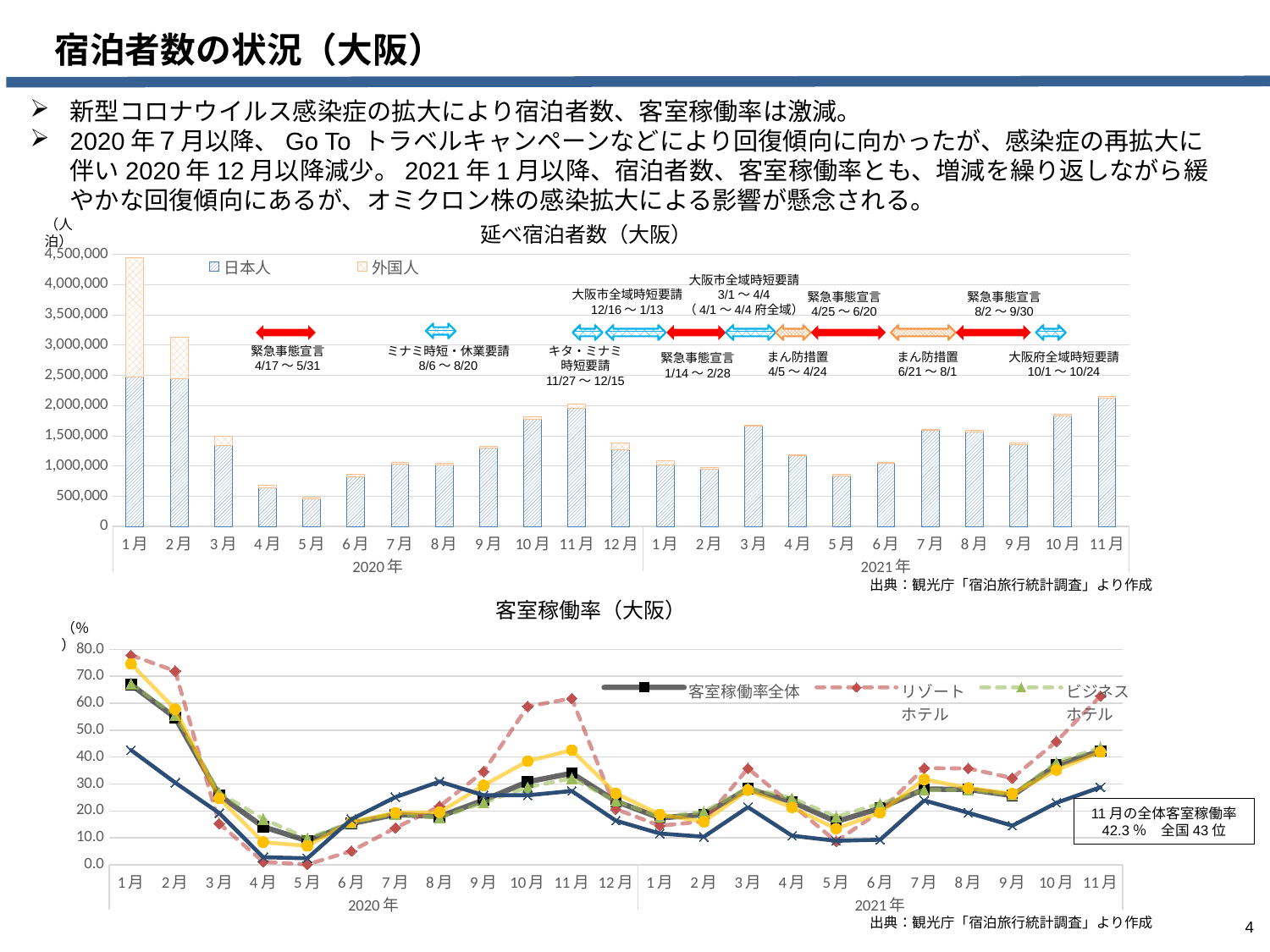

宿泊者数の状況（大阪）
新型コロナウイルス感染症の拡大により宿泊者数、客室稼働率は激減。
2020年７月以降、Go To トラベルキャンペーンなどにより回復傾向に向かったが、感染症の再拡大に伴い2020年12月以降減少。2021年1月以降、宿泊者数、客室稼働率とも、増減を繰り返しながら緩やかな回復傾向にあるが、オミクロン株の感染拡大による影響が懸念される。
（人泊）
延べ宿泊者数（大阪）

### Chart

| Category | 日本人 | 外国人 |
|---|---|---|
| 1月 | 2476650.0 | 1966700.0 |
| 2月 | 2445750.0 | 685300.0 |
| 3月 | 1334720.0 | 159200.0 |
| 4月 | 629950.0 | 42200.0 |
| 5月 | 451130.0 | 33160.0 |
| 6月 | 823900.0 | 30950.0 |
| 7月 | 1030290.0 | 29190.0 |
| 8月 | 1017100.0 | 30940.0 |
| 9月 | 1291610.0 | 33070.0 |
| 10月 | 1767950.0 | 41510.0 |
| 11月 | 1953460.0 | 69120.0 |
| 12月 | 1269750.0 | 103410.0 |
| 1月 | 1009910.0 | 70150.0 |
| 2月 | 947270.0 | 19090.0 |
| 3月 | 1654950.0 | 20740.0 |
| 4月 | 1164970.0 | 20020.0 |
| 5月 | 832390.0 | 21990.0 |
| 6月 | 1041800.0 | 17610.0 |
| 7月 | 1585010.0 | 21140.0 |
| 8月 | 1565420.0 | 18720.0 |
| 9月 | 1352100.0 | 25620.0 |
| 10月 | 1825890.0 | 25250.0 |
| 11月 | 2116070.0 | 36240.0 |
大阪市全域時短要請
3/1～4/4
（4/1～4/4府全域）
大阪市全域時短要請
12/16～1/13
緊急事態宣言
4/25～6/20
緊急事態宣言
8/2～9/30

キタ・ミナミ
時短要請
11/27～12/15
緊急事態宣言
4/17～5/31
ミナミ時短・休業要請
8/6～8/20
まん防措置
4/5～4/24
まん防措置
6/21～8/1
緊急事態宣言
1/14～2/28
大阪府全域時短要請
10/1～10/24
出典：観光庁「宿泊旅行統計調査」より作成
客室稼働率（大阪）
（％）

### Chart

| Category | 客室稼働率全体 | リゾート
ホテル | ビジネス
ホテル | シティ
ホテル | 旅館 |
|---|---|---|---|---|---|
11月の全体客室稼働率
42.3％　全国43位
4
出典：観光庁「宿泊旅行統計調査」より作成